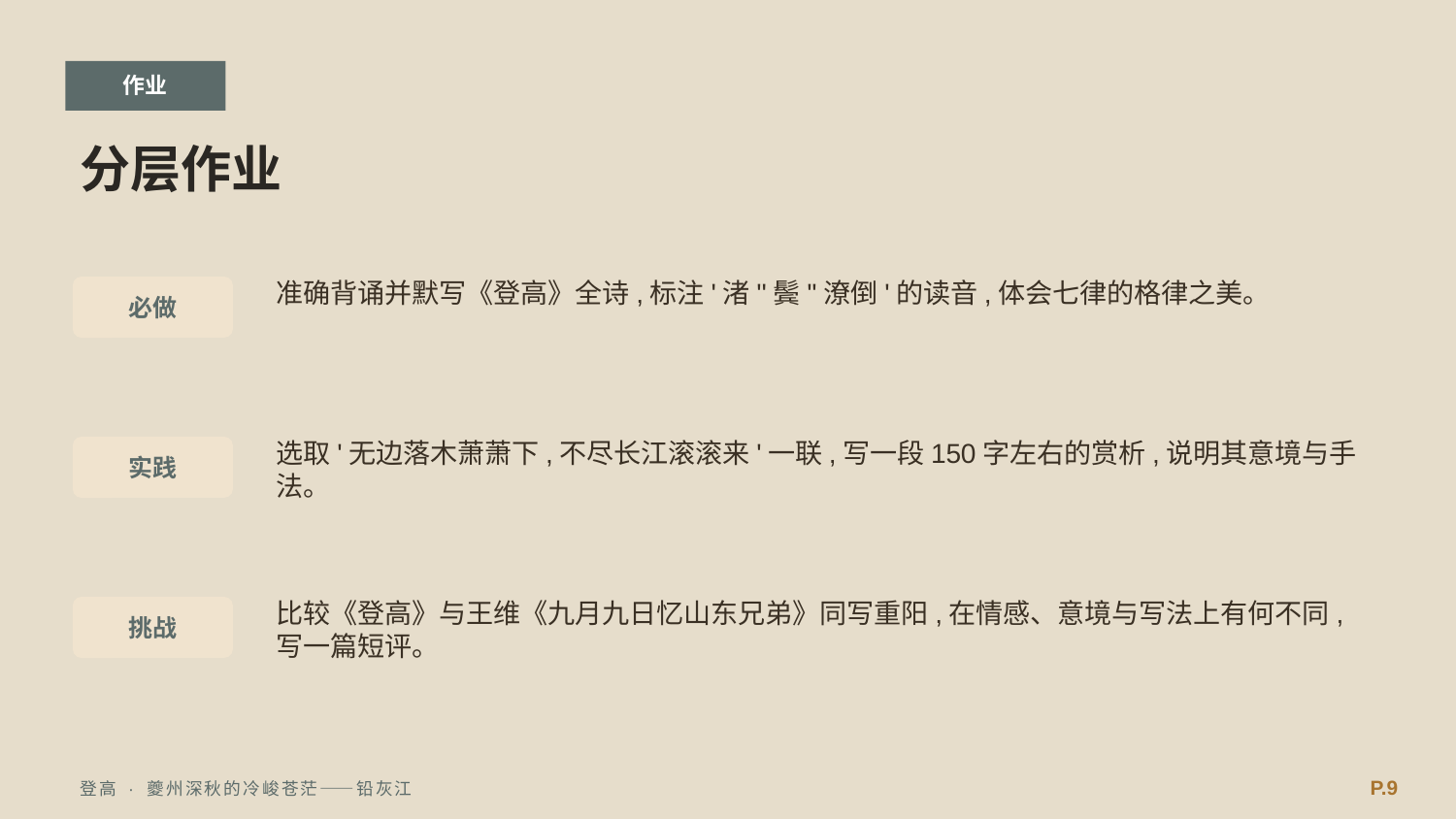

作业

分层作业
准确背诵并默写《登高》全诗,标注'渚''鬓''潦倒'的读音,体会七律的格律之美。
必做

选取'无边落木萧萧下,不尽长江滚滚来'一联,写一段150字左右的赏析,说明其意境与手法。
实践

比较《登高》与王维《九月九日忆山东兄弟》同写重阳,在情感、意境与写法上有何不同,写一篇短评。
挑战

P.9
登高 · 夔州深秋的冷峻苍茫——铅灰江